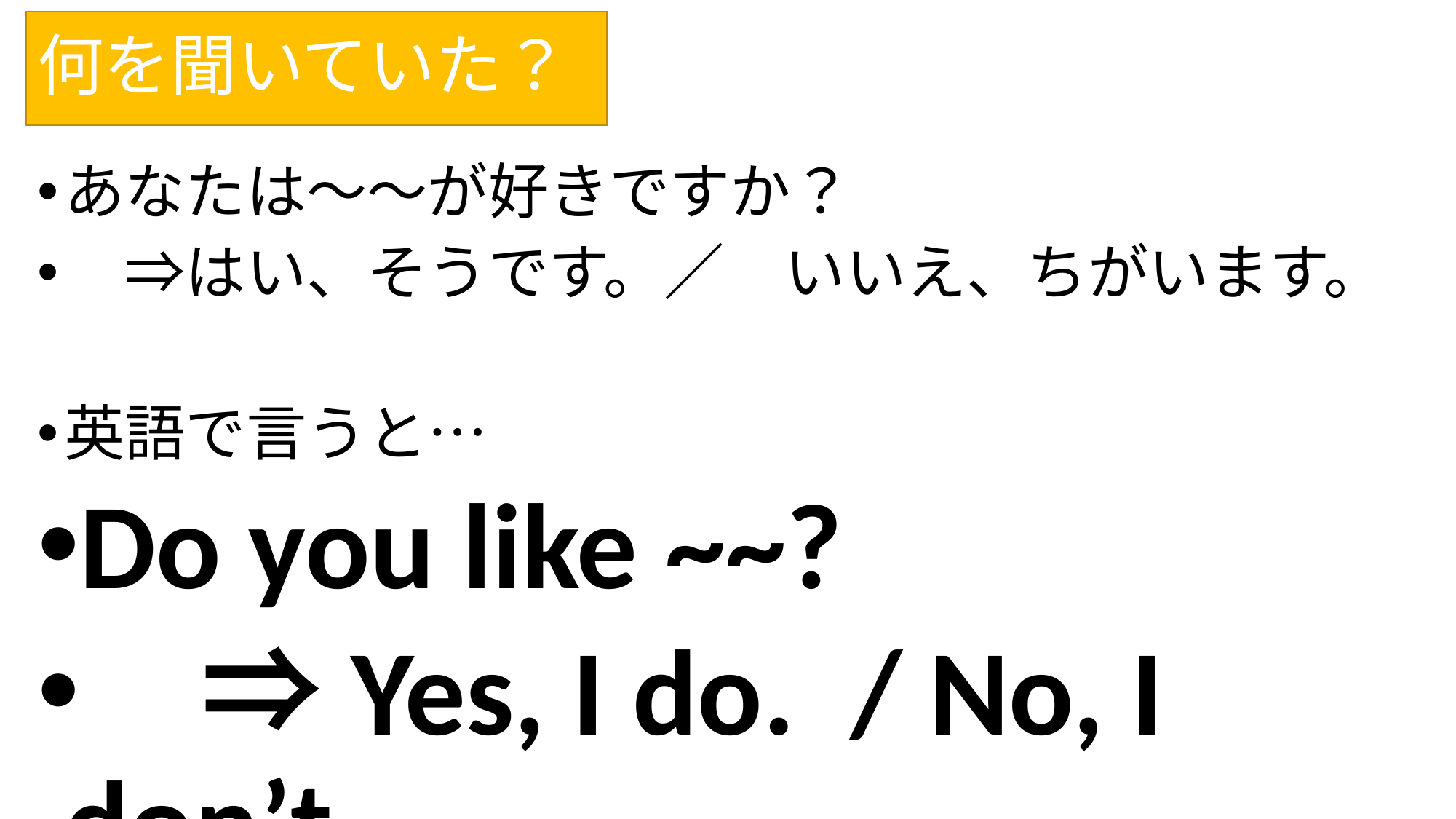

# 何を聞いていた？
あなたは～～が好きですか？
　⇒はい、そうです。／　いいえ、ちがいます。

英語で言うと…
Do you like ~~?
　⇒Yes, I do.  / No, I don’t.